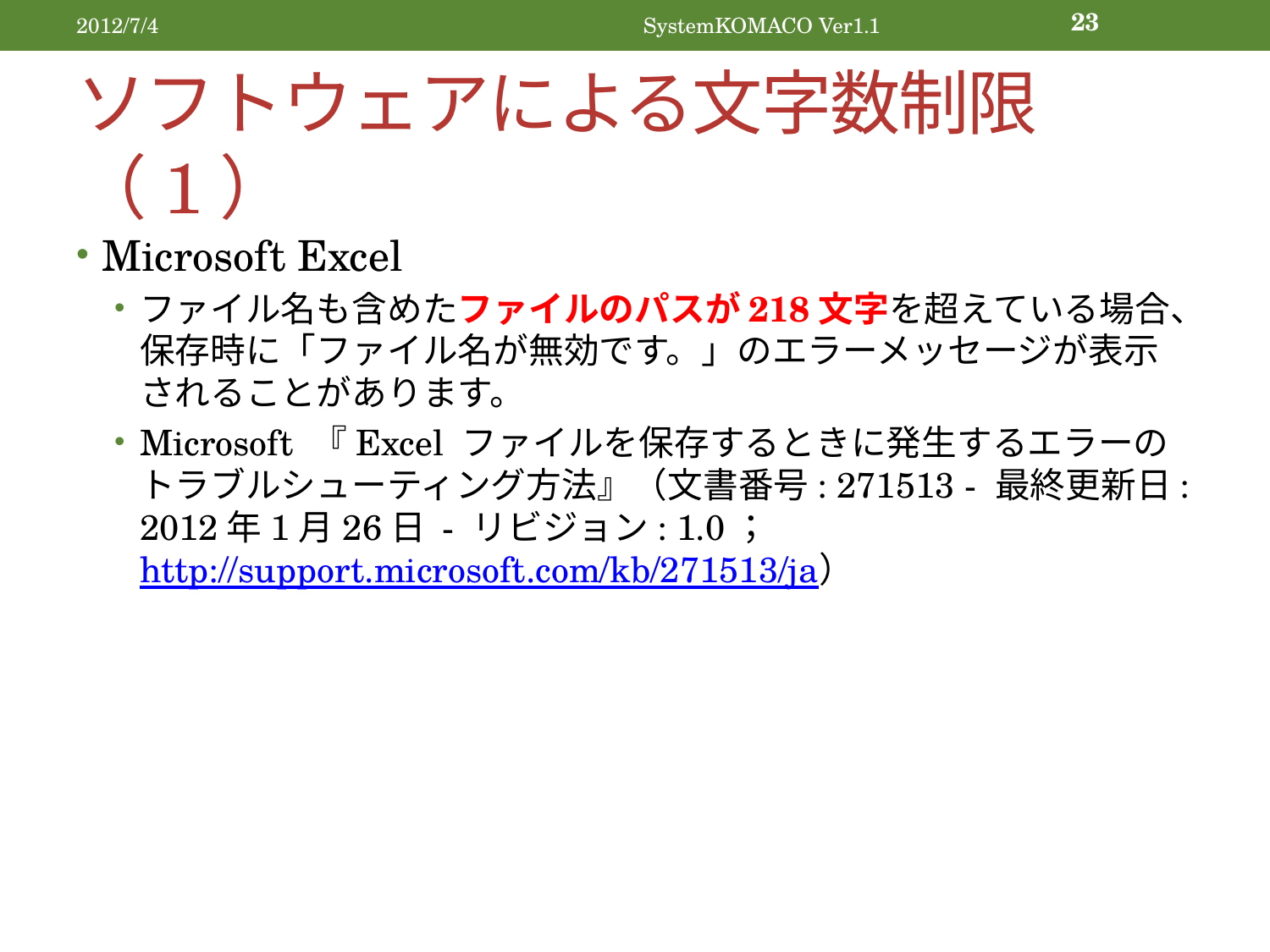

2012/7/4
SystemKOMACO Ver1.1
23
# ソフトウェアによる文字数制限（1）
Microsoft Excel
ファイル名も含めたファイルのパスが218文字を超えている場合、保存時に「ファイル名が無効です。」のエラーメッセージが表示されることがあります。
Microsoft 『Excel ファイルを保存するときに発生するエラーのトラブルシューティング方法』（文書番号: 271513 - 最終更新日: 2012年1月26日 - リビジョン: 1.0；http://support.microsoft.com/kb/271513/ja）